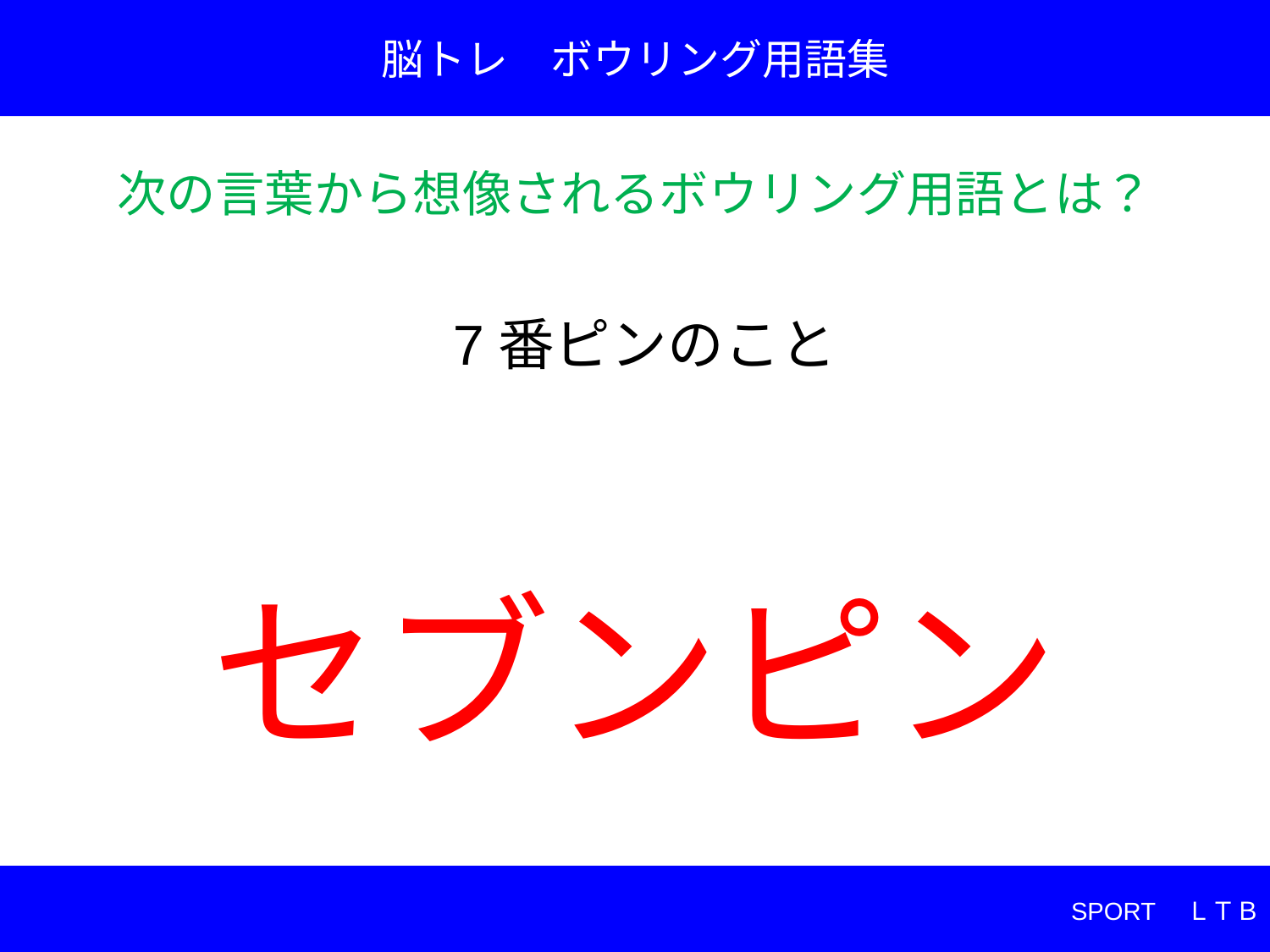

脳トレ　ボウリング用語集
次の言葉から想像されるボウリング用語とは？
7番ピンのこと
# セブンピン
SPORT　ＬＴＢ